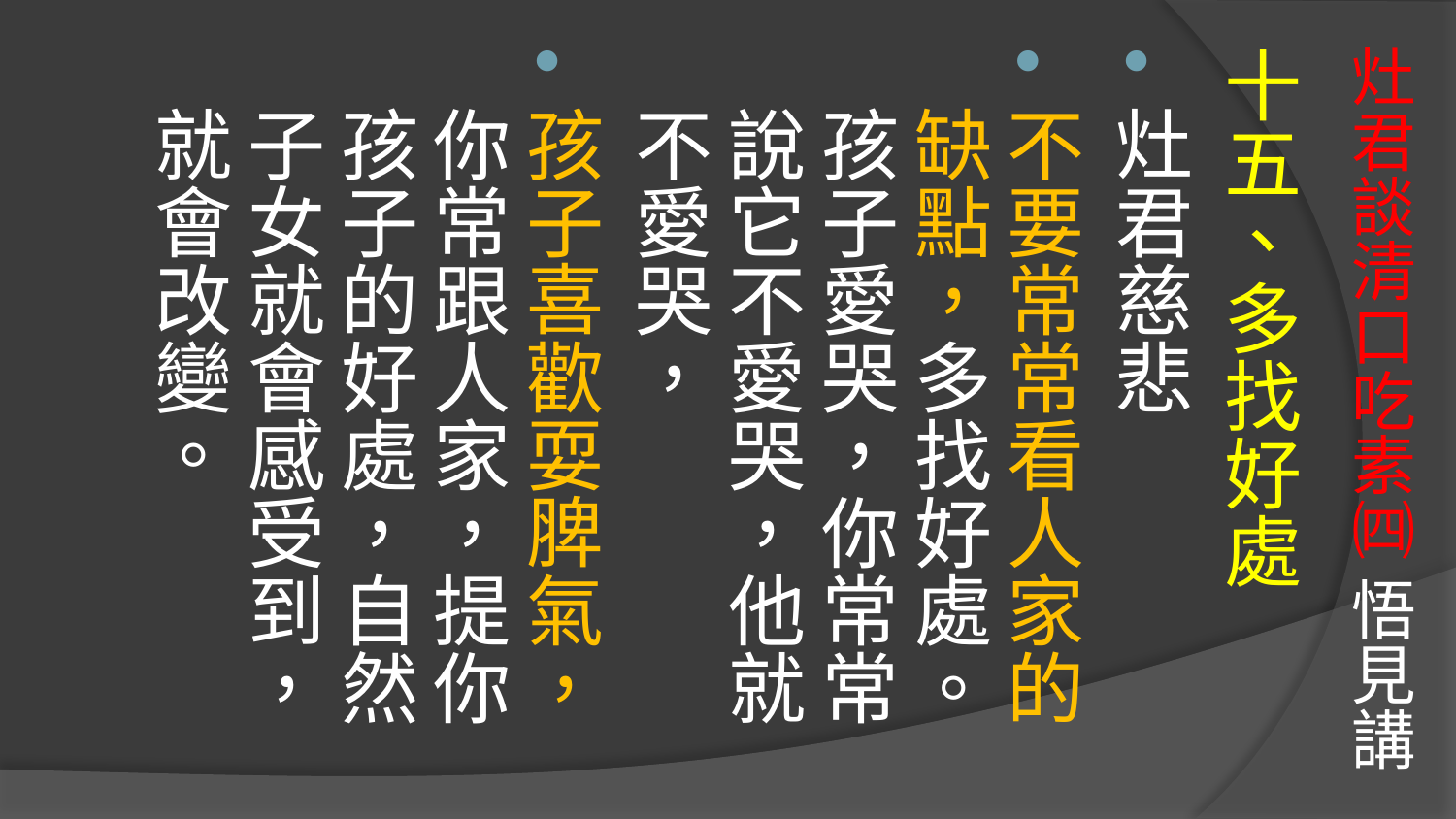

# 灶君談清口吃素㈣ 悟見講
十五、多找好處
灶君慈悲
不要常常看人家的缺點，多找好處。孩子愛哭，你常常說它不愛哭，他就不愛哭，
孩子喜歡耍脾氣，你常跟人家，提你孩子的好處，自然子女就會感受到，就會改變。